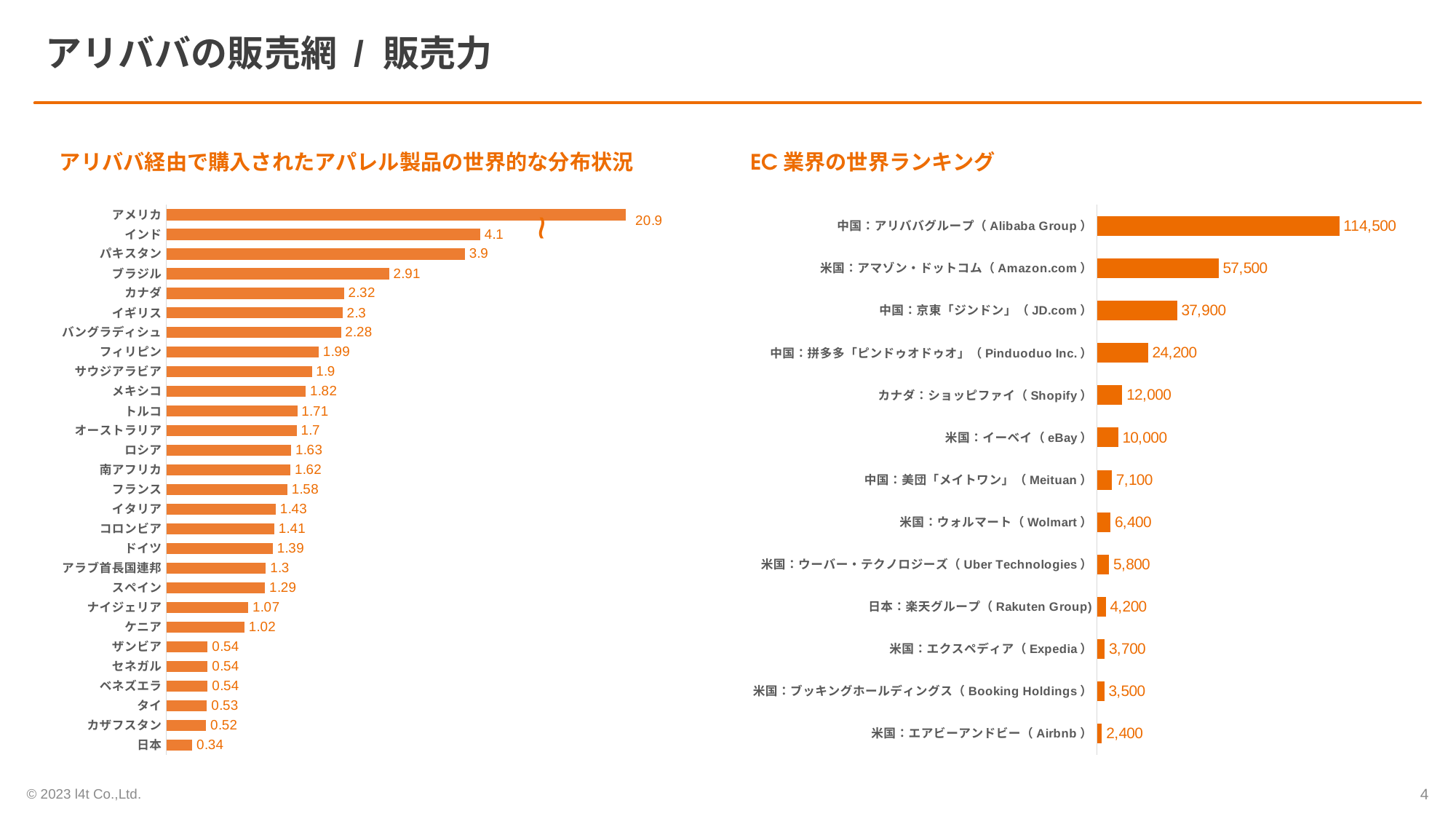

# アリババの販売網 / 販売力
アリババ経由で購入されたアパレル製品の世界的な分布状況
EC業界の世界ランキング

### Chart

| Category | 系列 1 |
|---|---|
| 日本 | 0.34 |
| カザフスタン | 0.52 |
| タイ | 0.53 |
| ベネズエラ | 0.54 |
| セネガル | 0.54 |
| ザンビア | 0.54 |
| ケニア | 1.02 |
| ナイジェリア | 1.07 |
| スペイン | 1.29 |
| アラブ首長国連邦 | 1.3 |
| ドイツ | 1.39 |
| コロンビア | 1.41 |
| イタリア | 1.43 |
| フランス | 1.58 |
| 南アフリカ | 1.62 |
| ロシア | 1.63 |
| オーストラリア | 1.7 |
| トルコ | 1.71 |
| メキシコ | 1.82 |
| サウジアラビア | 1.9 |
| フィリピン | 1.99 |
| バングラディシュ | 2.28 |
| イギリス | 2.3 |
| カナダ | 2.32 |
| ブラジル | 2.91 |
| パキスタン | 3.9 |
| インド | 4.1 |
| アメリカ | 6.0 |

### Chart

| Category | 系列 1 |
|---|---|
| 米国：エアビーアンドビー（Airbnb） | 2400.0 |
| 米国：ブッキングホールディングス（Booking Holdings） | 3500.0 |
| 米国：エクスペディア（Expedia） | 3700.0 |
| 日本：楽天グループ（Rakuten Group) | 4200.0 |
| 米国：ウーバー・テクノロジーズ（Uber Technologies） | 5800.0 |
| 米国：ウォルマート（Wolmart） | 6400.0 |
| 中国：美団「メイトワン」（Meituan） | 7100.0 |
| 米国：イーベイ（eBay） | 10000.0 |
| カナダ：ショッピファイ（Shopify） | 12000.0 |
| 中国：拼多多「ピンドゥオドゥオ」（Pinduoduo Inc.） | 24200.0 |
| 中国：京東「ジンドン」（JD.com） | 37900.0 |
| 米国：アマゾン・ドットコム（Amazon.com） | 57500.0 |
| 中国：アリババグループ（Alibaba Group） | 114500.0 |
~
©︎ 2023 l4t Co.,Ltd.
4